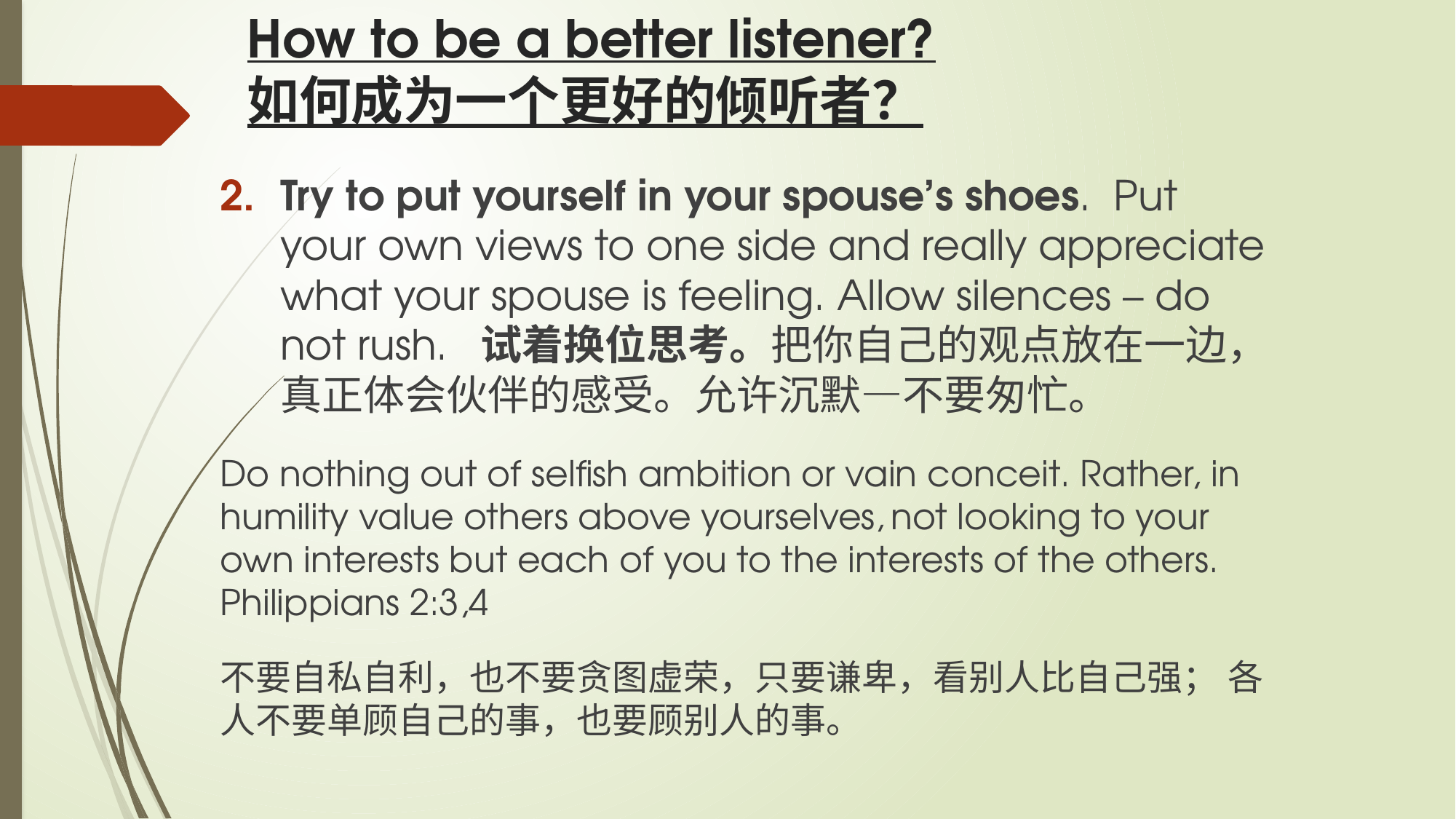

# How to be a better listener? 如何成为一个更好的倾听者？
Try to put yourself in your spouse’s shoes.  Put your own views to one side and really appreciate what your spouse is feeling. Allow silences – do not rush.  试着换位思考。把你自己的观点放在一边，真正体会伙伴的感受。允许沉默—不要匆忙。
Do nothing out of selfish ambition or vain conceit. Rather, in humility value others above yourselves, not looking to your own interests but each of you to the interests of the others.  Philippians 2:3,4
不要自私自利，也不要贪图虚荣，只要谦卑，看别人比自己强；  各人不要单顾自己的事，也要顾别人的事。